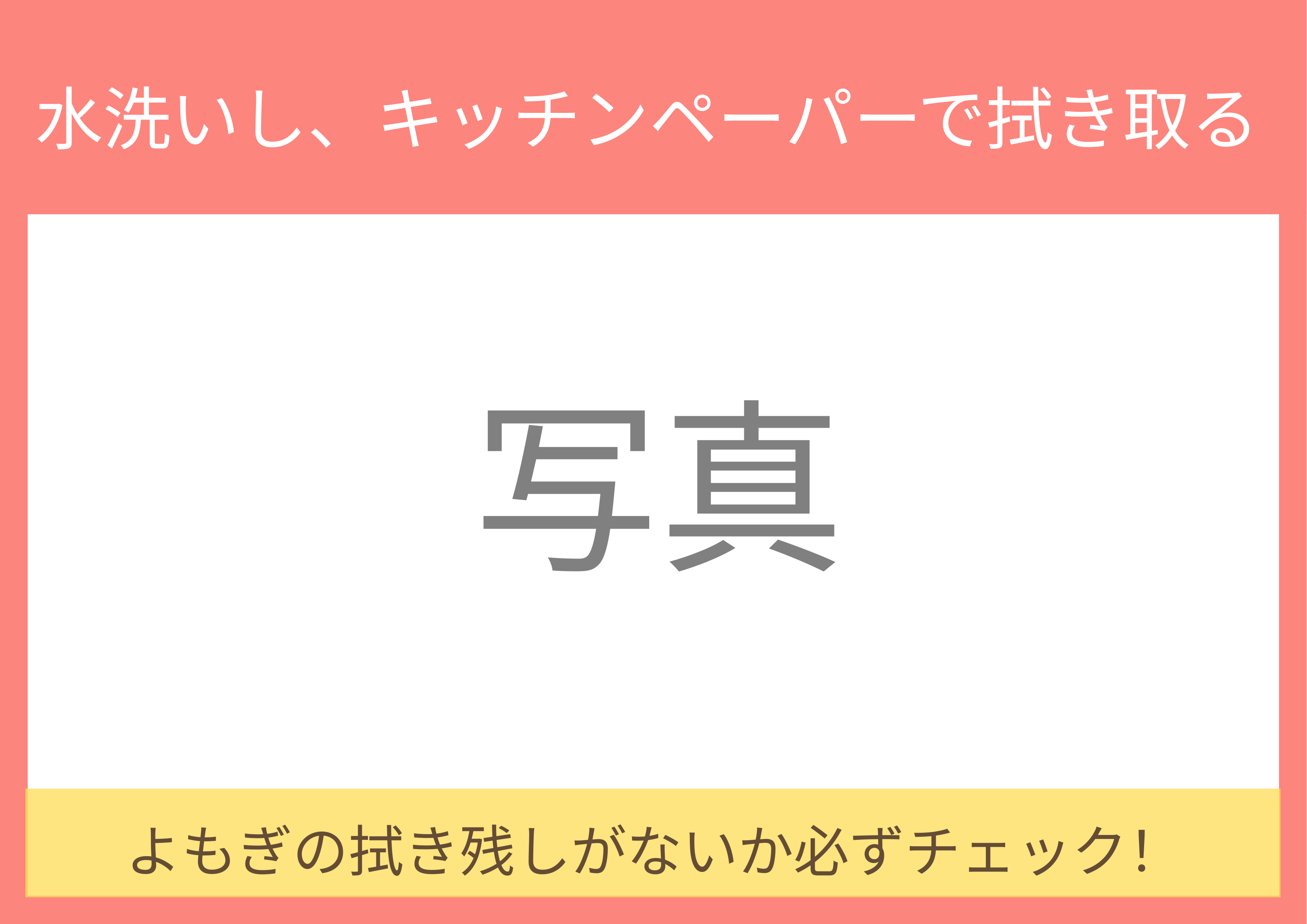

水洗いし、キッチンペーパーで拭き取る
写真

よもぎの拭き残しがないか必ずチェック！